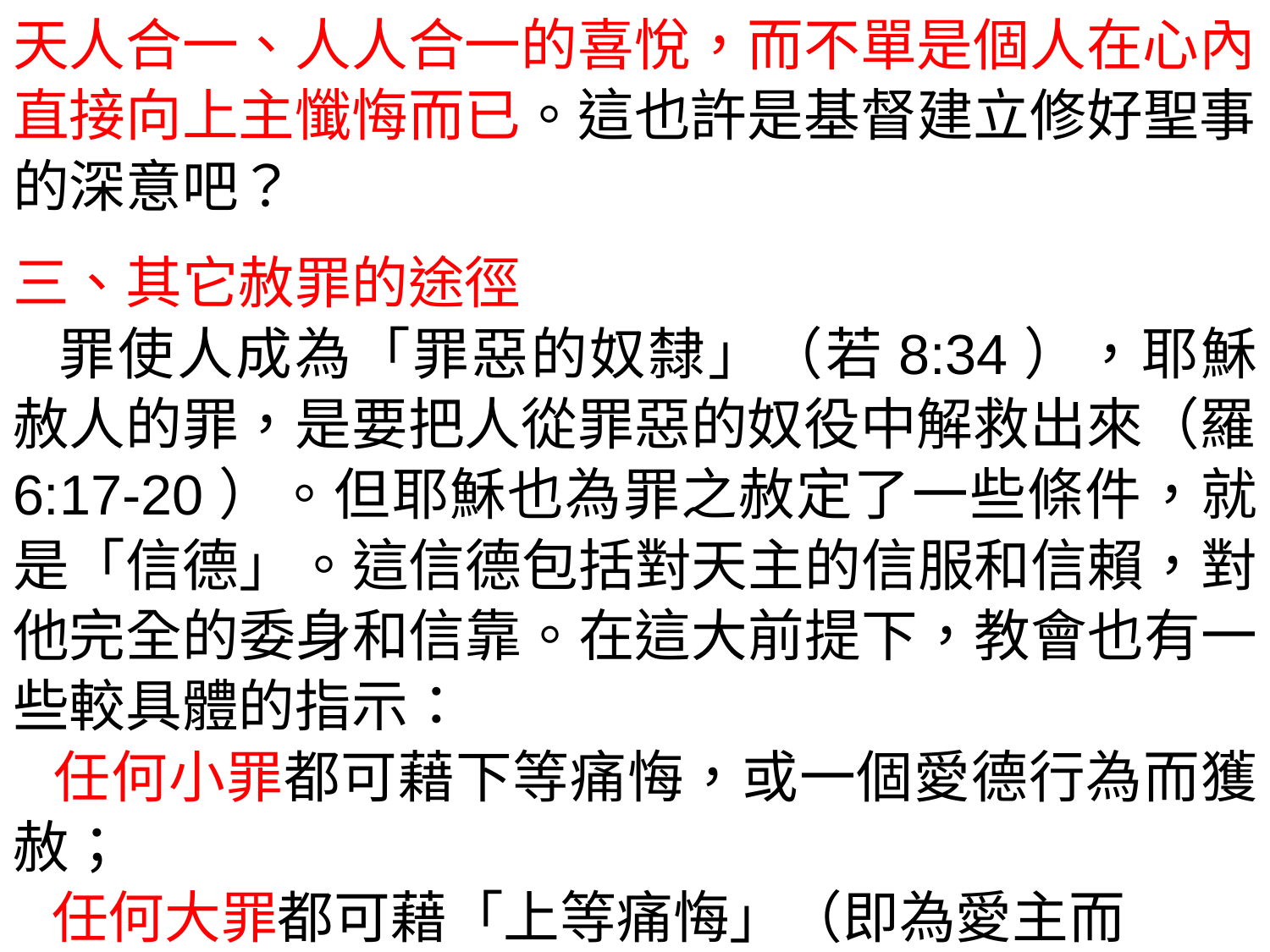

天人合一、人人合一的喜悅，而不單是個人在心內直接向上主懺悔而已。這也許是基督建立修好聖事的深意吧？
三、其它赦罪的途徑
  罪使人成為「罪惡的奴隸」（若8:34），耶穌赦人的罪，是要把人從罪惡的奴役中解救出來（羅6:17-20）。但耶穌也為罪之赦定了一些條件，就是「信德」。這信德包括對天主的信服和信賴，對他完全的委身和信靠。在這大前提下，教會也有一些較具體的指示：
  任何小罪都可藉下等痛悔，或一個愛德行為而獲赦；
  任何大罪都可藉「上等痛悔」（即為愛主而